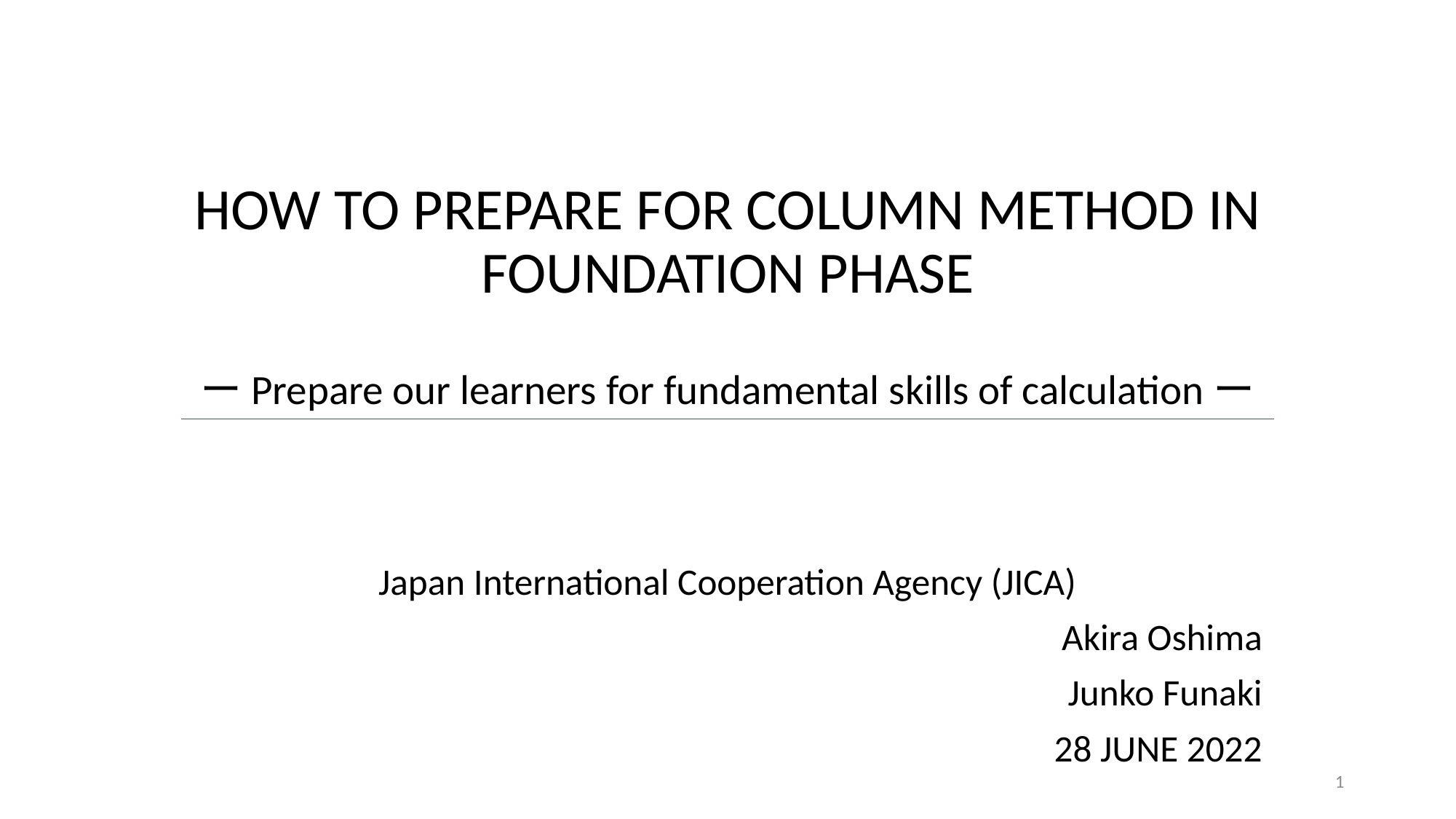

# HOW TO PREPARE FOR COLUMN METHOD IN FOUNDATION PHASE ーPrepare our learners for fundamental skills of calculationー
Japan International Cooperation Agency (JICA)
Akira Oshima
Junko Funaki
 28 JUNE 2022
1